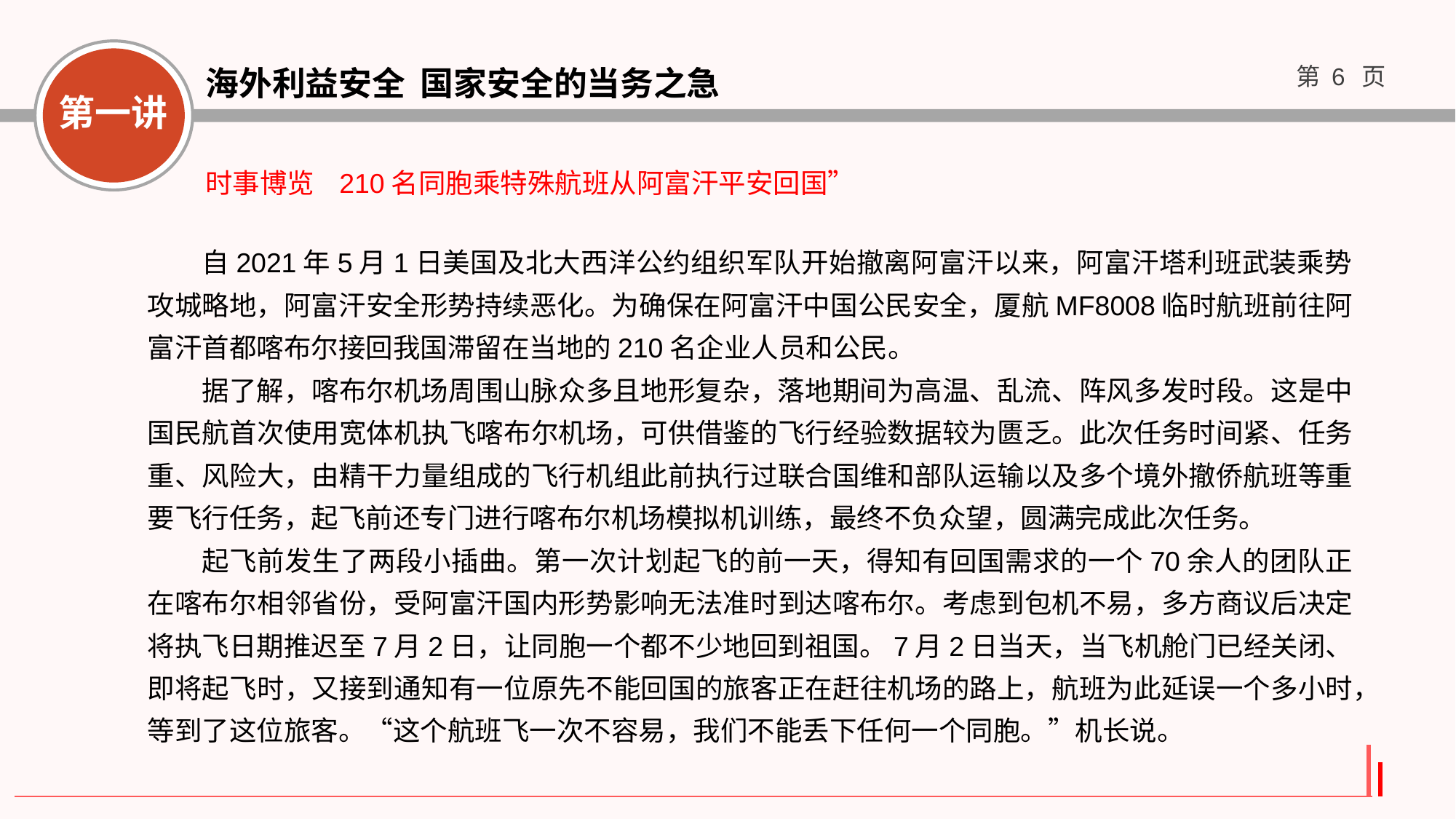

时事博览   210名同胞乘特殊航班从阿富汗平安回国”
自2021年5月1日美国及北大西洋公约组织军队开始撤离阿富汗以来，阿富汗塔利班武装乘势攻城略地，阿富汗安全形势持续恶化。为确保在阿富汗中国公民安全，厦航MF8008临时航班前往阿富汗首都喀布尔接回我国滞留在当地的210名企业人员和公民。
据了解，喀布尔机场周围山脉众多且地形复杂，落地期间为高温、乱流、阵风多发时段。这是中国民航首次使用宽体机执飞喀布尔机场，可供借鉴的飞行经验数据较为匮乏。此次任务时间紧、任务重、风险大，由精干力量组成的飞行机组此前执行过联合国维和部队运输以及多个境外撤侨航班等重要飞行任务，起飞前还专门进行喀布尔机场模拟机训练，最终不负众望，圆满完成此次任务。
起飞前发生了两段小插曲。第一次计划起飞的前一天，得知有回国需求的一个70余人的团队正在喀布尔相邻省份，受阿富汗国内形势影响无法准时到达喀布尔。考虑到包机不易，多方商议后决定将执飞日期推迟至7月2日，让同胞一个都不少地回到祖国。7月2日当天，当飞机舱门已经关闭、即将起飞时，又接到通知有一位原先不能回国的旅客正在赶往机场的路上，航班为此延误一个多小时，等到了这位旅客。“这个航班飞一次不容易，我们不能丢下任何一个同胞。”机长说。